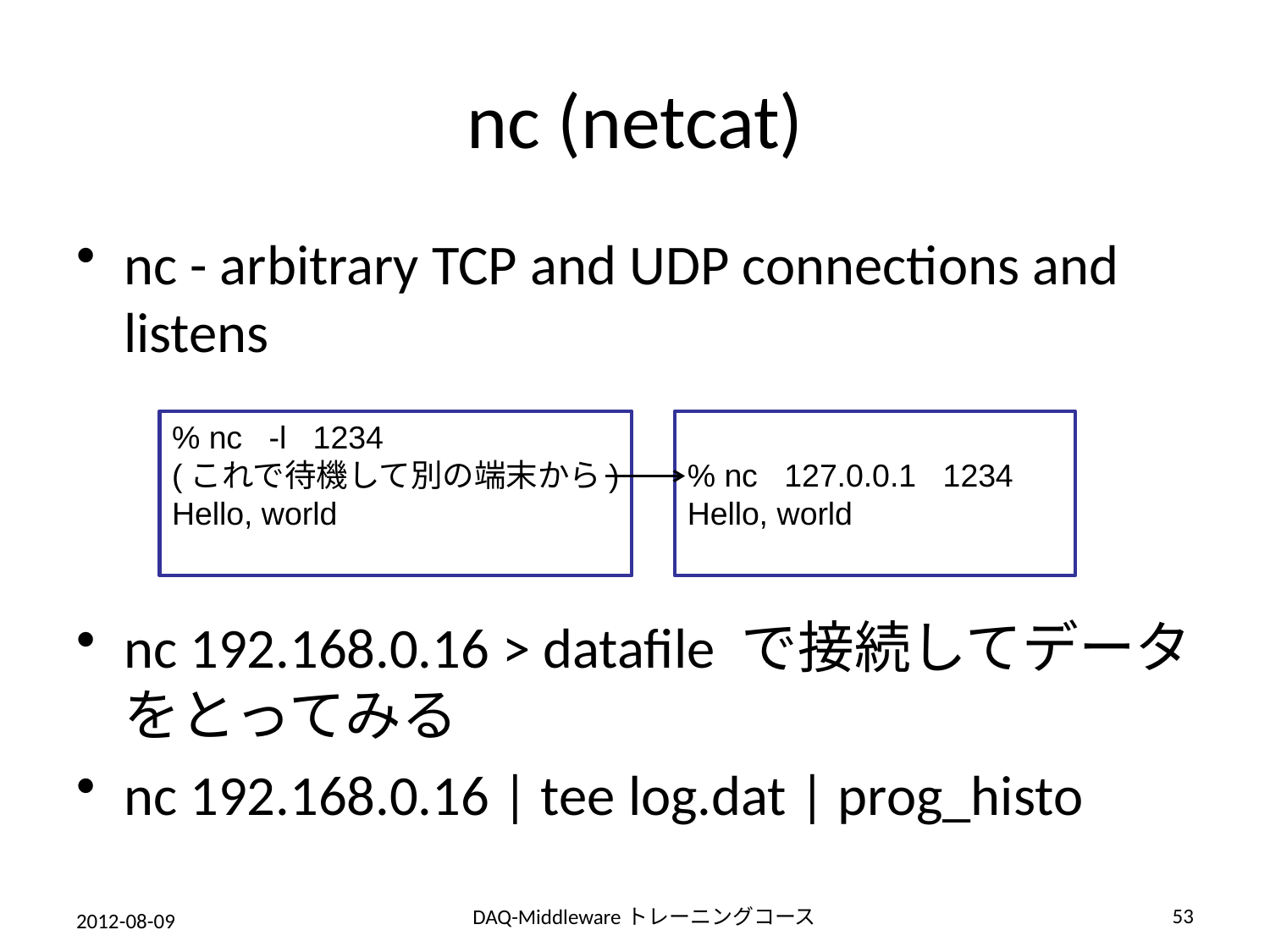

# nc (netcat)
nc - arbitrary TCP and UDP connections and listens

nc 192.168.0.16 > datafile で接続してデータをとってみる
nc 192.168.0.16 | tee log.dat | prog_histo
% nc   -l   1234
(これで待機して別の端末から)
Hello, world

% nc   127.0.0.1   1234
Hello, world

53
DAQ-Middlewareトレーニングコース
2012-08-09